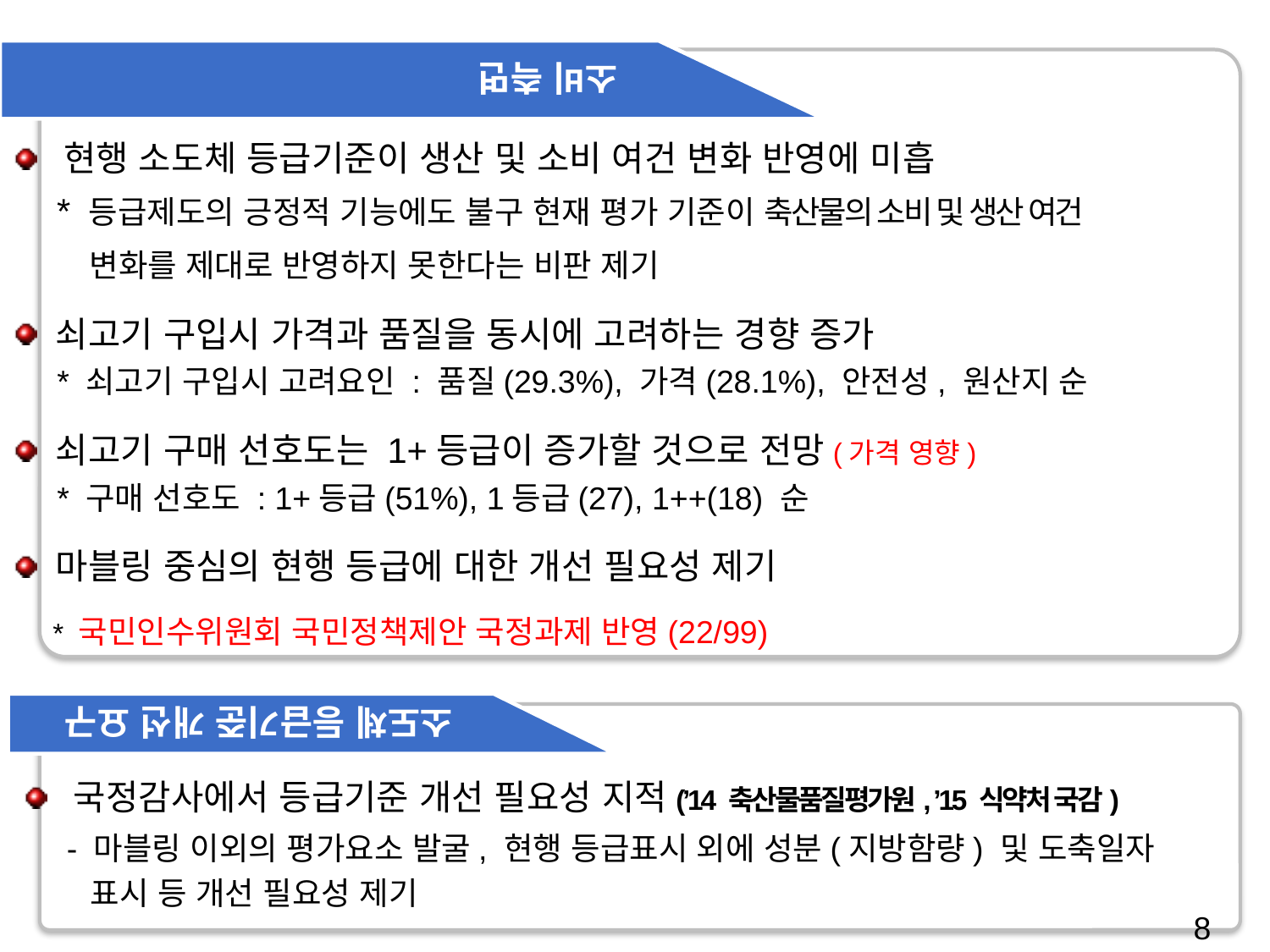

소비 측면

  현행 소도체 등급기준이 생산 및 소비 여건 변화 반영에 미흡
  * 등급제도의 긍정적 기능에도 불구 현재 평가 기준이 축산물의 소비 및 생산 여건
     변화를 제대로 반영하지 못한다는 비판 제기
 쇠고기 구입시 가격과 품질을 동시에 고려하는 경향 증가
     * 쇠고기 구입시 고려요인 : 품질(29.3%), 가격(28.1%), 안전성, 원산지 순
 쇠고기 구매 선호도는 1+등급이 증가할 것으로 전망(가격 영향)
     * 구매 선호도 : 1+등급(51%), 1등급(27), 1++(18) 순
 마블링 중심의 현행 등급에 대한 개선 필요성 제기
  * 국민인수위원회 국민정책제안 국정과제 반영(22/99)
  소도체 등급기준 개선 요구

  국정감사에서 등급기준 개선 필요성 지적(’14 축산물품질평가원, ’15 식약처 국감)
  - 마블링 이외의 평가요소 발굴, 현행 등급표시 외에 성분(지방함량) 및 도축일자
    표시 등 개선 필요성 제기
8